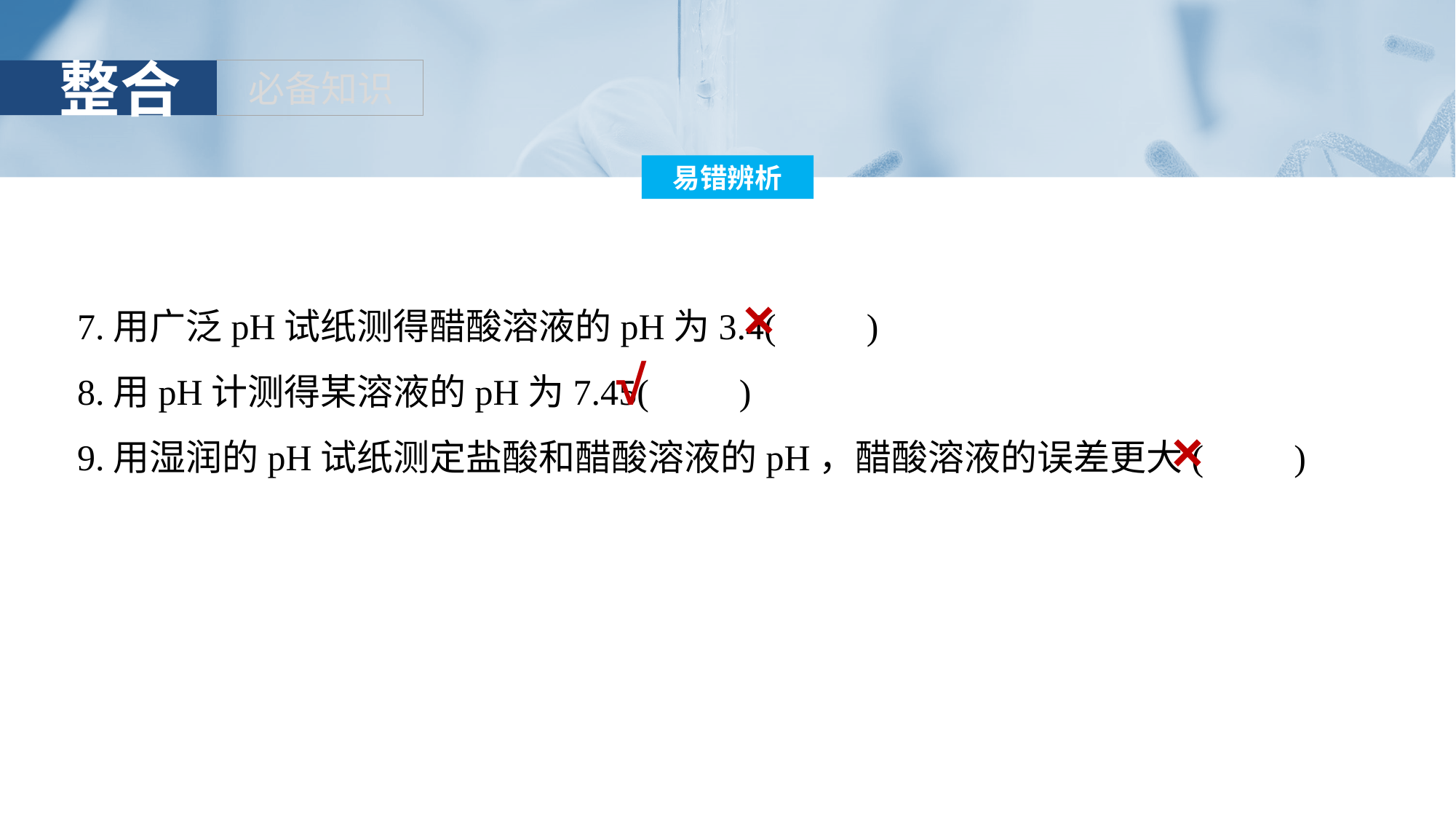

7.用广泛pH试纸测得醋酸溶液的pH为3.4(　　)
8.用pH计测得某溶液的pH为7.45(　　)
9.用湿润的pH试纸测定盐酸和醋酸溶液的pH，醋酸溶液的误差更大(　　)
×
√
×